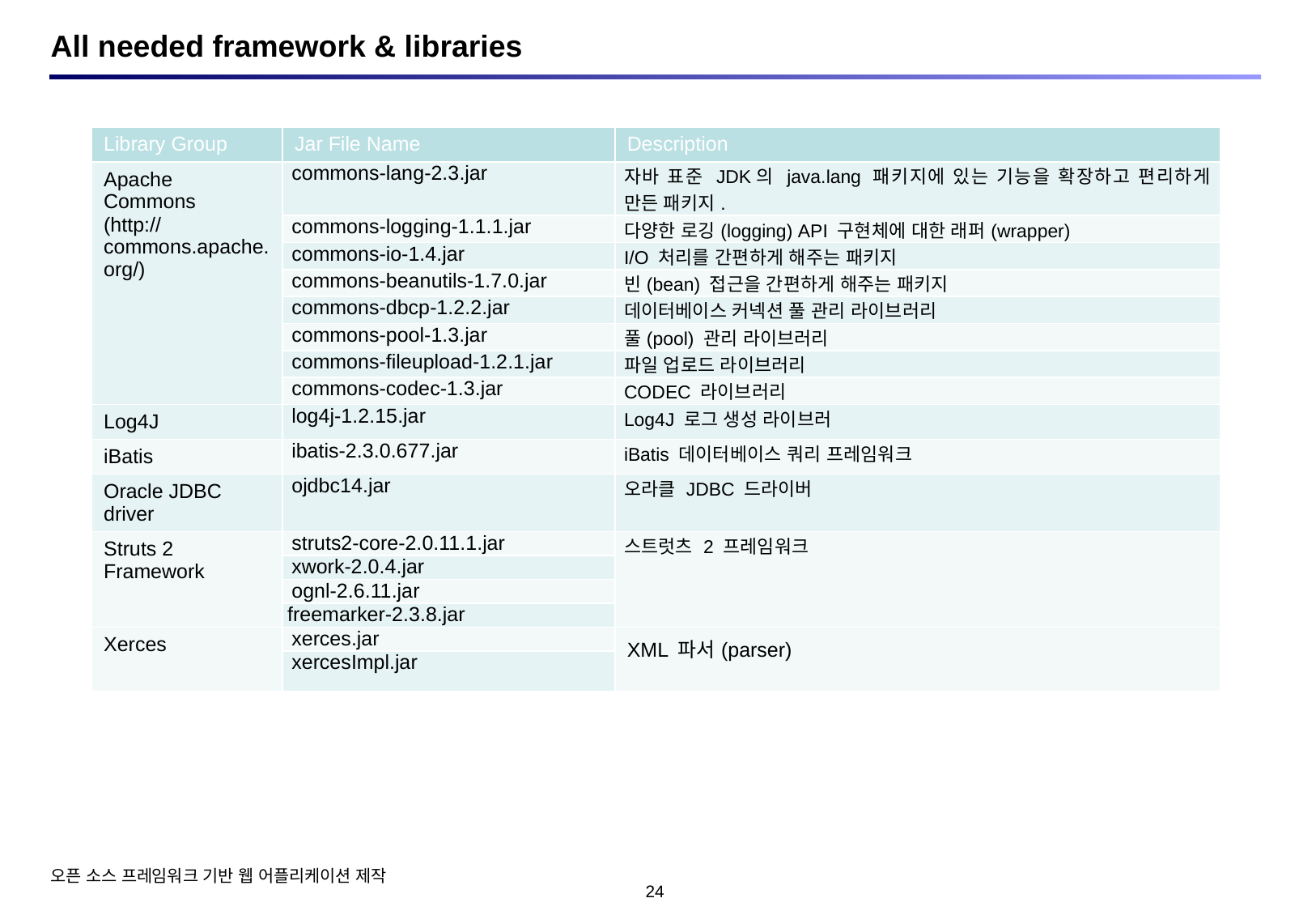

# All needed framework & libraries
| Library Group | Jar File Name | Description |
| --- | --- | --- |
| Apache Commons (http://commons.apache.org/) | commons-lang-2.3.jar | 자바 표준 JDK의 java.lang 패키지에 있는 기능을 확장하고 편리하게 만든 패키지. |
|  | commons-logging-1.1.1.jar | 다양한 로깅(logging) API 구현체에 대한 래퍼(wrapper) |
|  | commons-io-1.4.jar | I/O 처리를 간편하게 해주는 패키지 |
|  | commons-beanutils-1.7.0.jar | 빈(bean) 접근을 간편하게 해주는 패키지 |
|  | commons-dbcp-1.2.2.jar | 데이터베이스 커넥션 풀 관리 라이브러리 |
|  | commons-pool-1.3.jar | 풀(pool) 관리 라이브러리 |
|  | commons-fileupload-1.2.1.jar | 파일 업로드 라이브러리 |
|  | commons-codec-1.3.jar | CODEC 라이브러리 |
| Log4J | log4j-1.2.15.jar | Log4J 로그 생성 라이브러 |
| iBatis | ibatis-2.3.0.677.jar | iBatis 데이터베이스 쿼리 프레임워크 |
| Oracle JDBC driver | ojdbc14.jar | 오라클 JDBC 드라이버 |
| Struts 2 Framework | struts2-core-2.0.11.1.jar | 스트럿츠 2 프레임워크 |
|  | xwork-2.0.4.jar |  |
|  | ognl-2.6.11.jar |  |
|  | freemarker-2.3.8.jar |  |
| Xerces | xerces.jar | XML 파서(parser) |
|  | xercesImpl.jar |  |